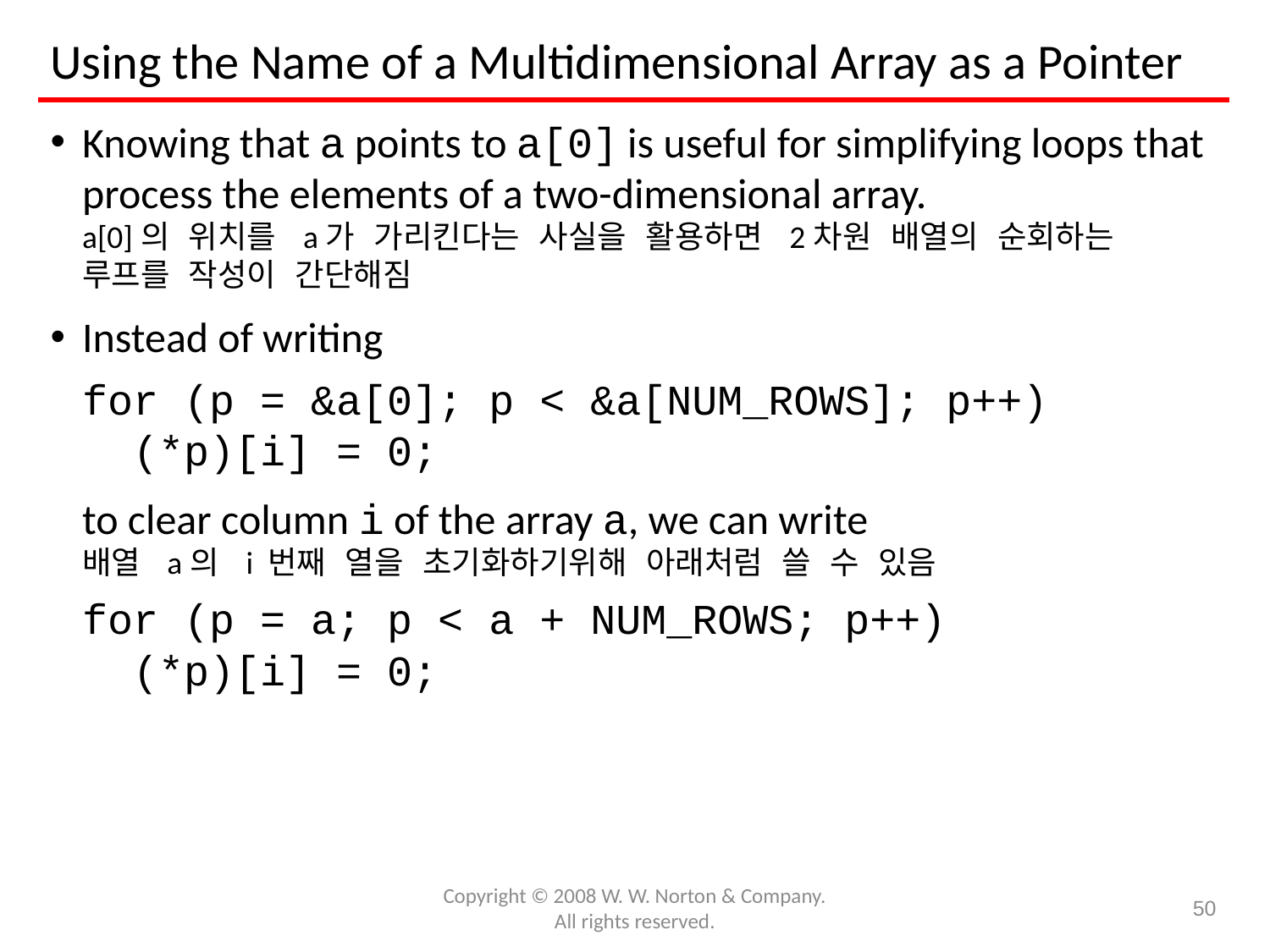

# Using the Name of a Multidimensional Array as a Pointer
Knowing that a points to a[0] is useful for simplifying loops that process the elements of a two-dimensional array.
a[0]의 위치를 a가 가리킨다는 사실을 활용하면 2차원 배열의 순회하는 루프를 작성이 간단해짐
Instead of writing
	for (p = &a[0]; p < &a[NUM_ROWS]; p++)
	  (*p)[i] = 0;
	to clear column i of the array a, we can write
배열 a의 i 번째 열을 초기화하기위해 아래처럼 쓸 수 있음
	for (p = a; p < a + NUM_ROWS; p++)
	  (*p)[i] = 0;
Copyright © 2008 W. W. Norton & Company.
All rights reserved.
50